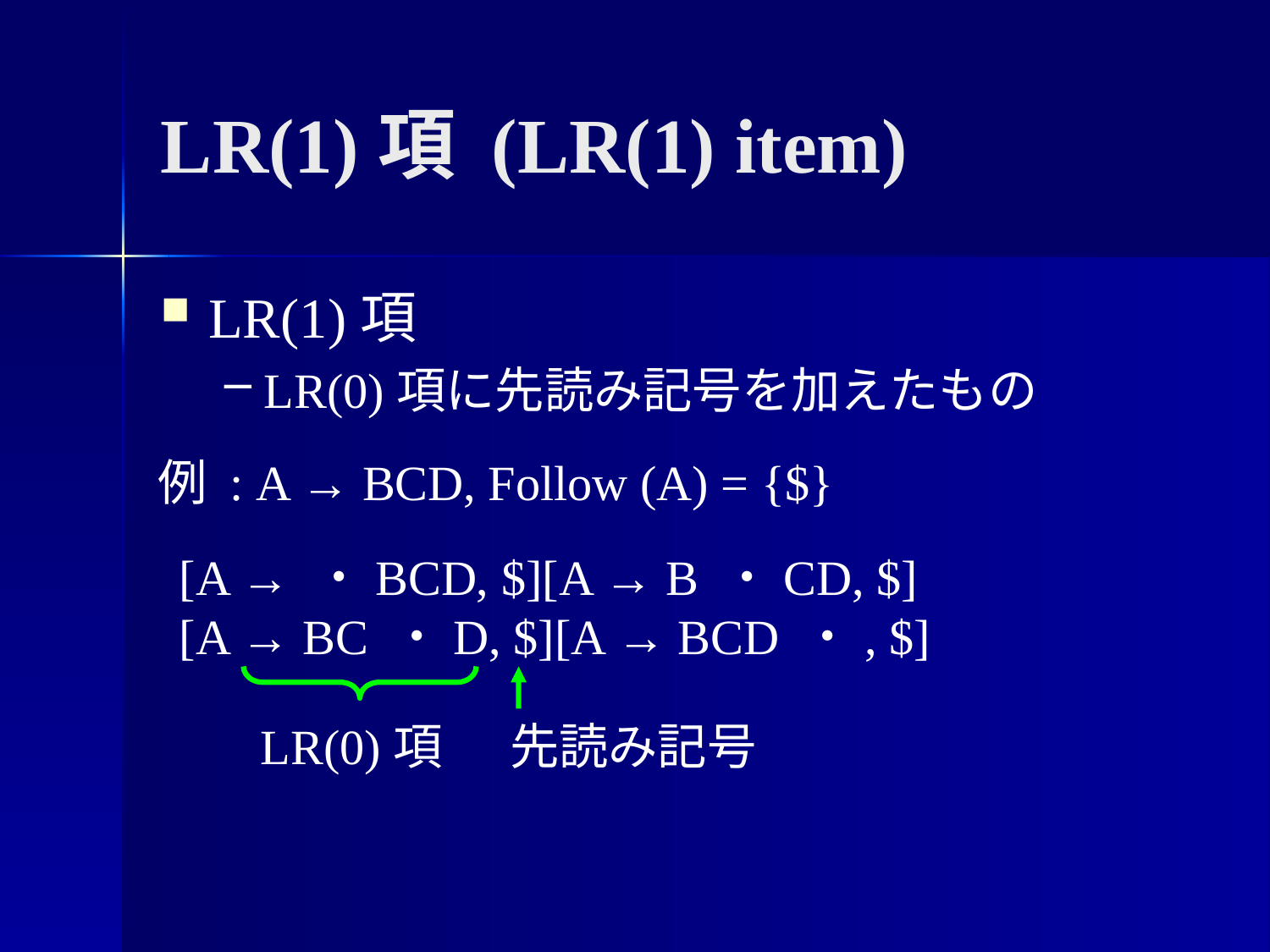

# LR(1)項 (LR(1) item)
LR(1)項
LR(0)項に先読み記号を加えたもの
例 : A → BCD, Follow (A) = {$}
[A → ・BCD, $][A → B ・CD, $]
[A → BC ・D, $][A → BCD ・, $]

LR(0)項

先読み記号